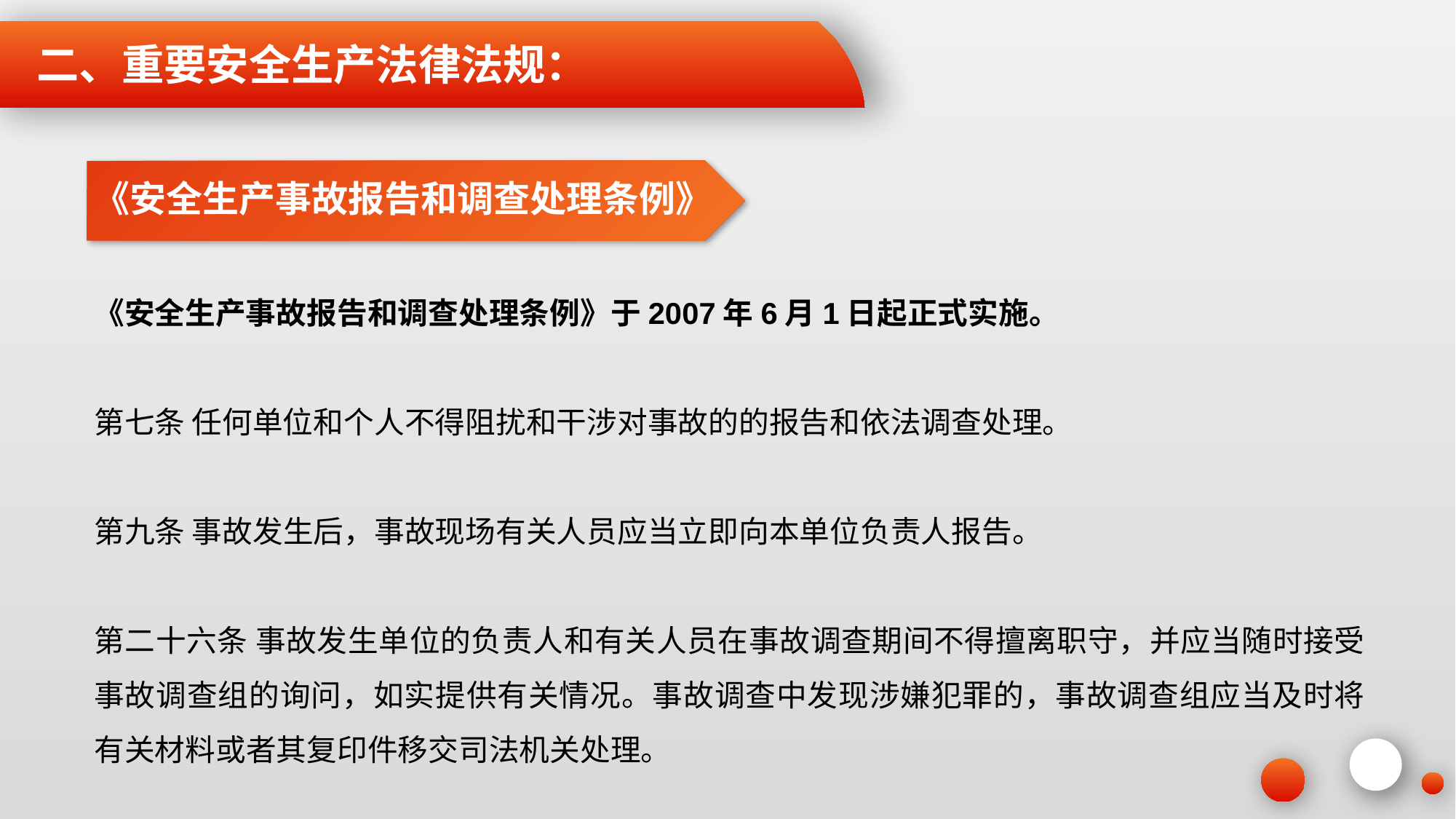

二、重要安全生产法律法规：

《安全生产事故报告和调查处理条例》
《安全生产事故报告和调查处理条例》于2007年6月1日起正式实施。

第七条 任何单位和个人不得阻扰和干涉对事故的的报告和依法调查处理。

第九条 事故发生后，事故现场有关人员应当立即向本单位负责人报告。

第二十六条 事故发生单位的负责人和有关人员在事故调查期间不得擅离职守，并应当随时接受事故调查组的询问，如实提供有关情况。事故调查中发现涉嫌犯罪的，事故调查组应当及时将有关材料或者其复印件移交司法机关处理。